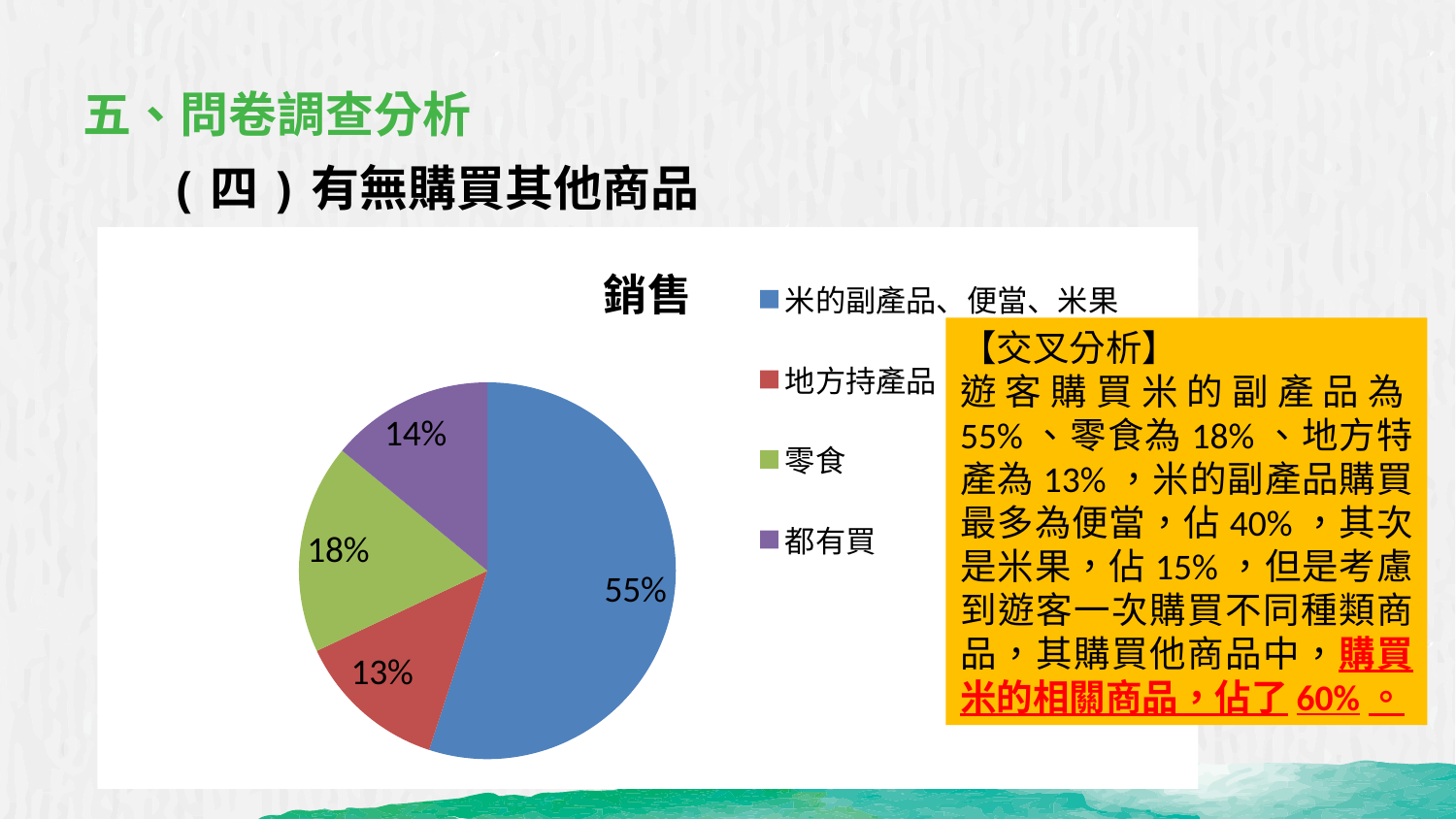

五、問卷調查分析
(四)有無購買其他商品

### Chart:

| Category | 銷售 |
|---|---|
| 米的副產品、便當、米果 | 55.0 |
| 地方持產品 | 13.0 |
| 零食 | 18.0 |
| 都有買 | 14.0 |
【交叉分析】
遊客購買米的副產品為55%、零食為18%、地方特產為13%，米的副產品購買最多為便當，佔40%，其次是米果，佔15%，但是考慮到遊客一次購買不同種類商品，其購買他商品中，購買米的相關商品，佔了60%。